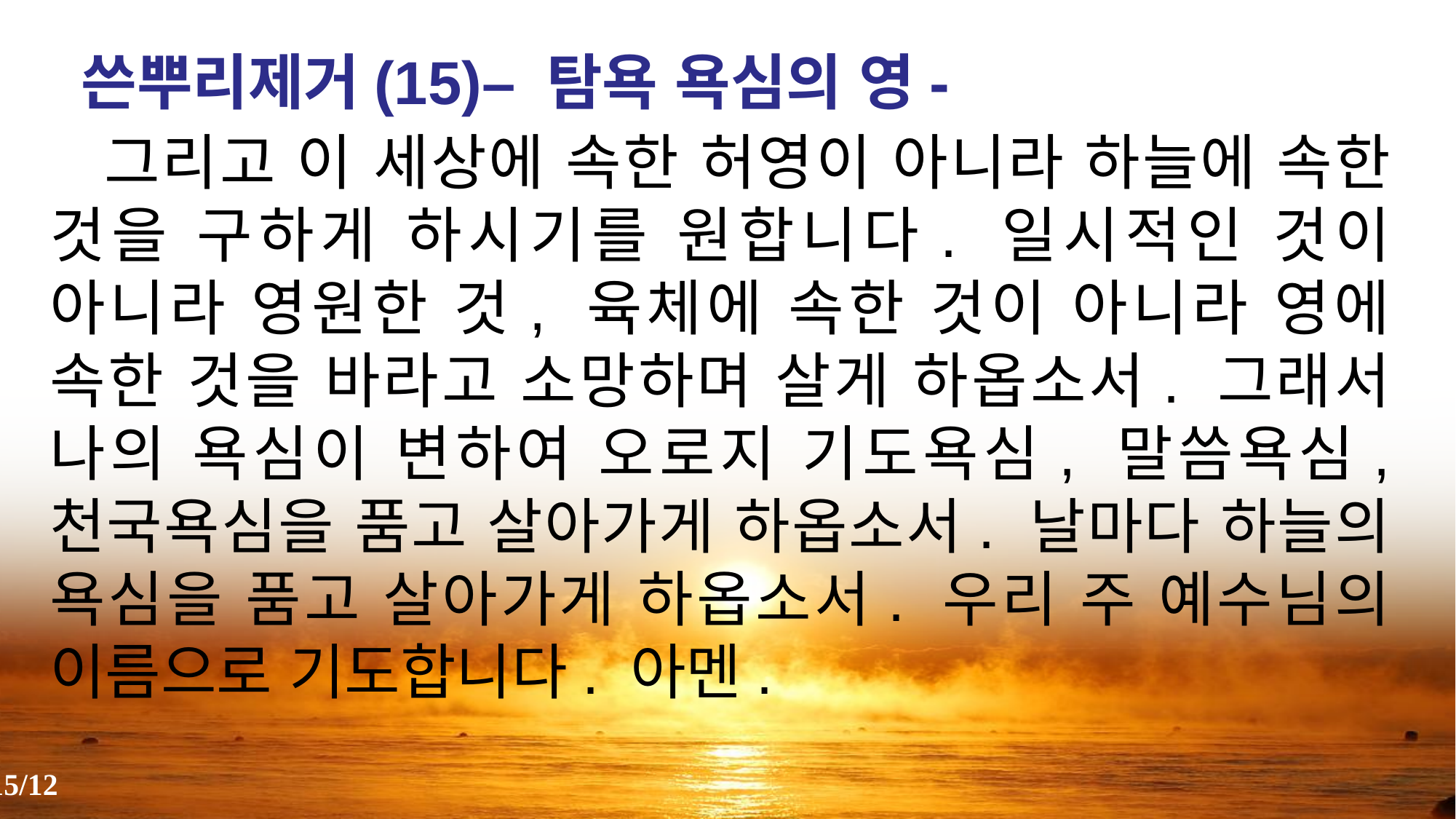

쓴뿌리제거(15)– 탐욕 욕심의 영-
  그리고 이 세상에 속한 허영이 아니라 하늘에 속한 것을 구하게 하시기를 원합니다. 일시적인 것이 아니라 영원한 것, 육체에 속한 것이 아니라 영에 속한 것을 바라고 소망하며 살게 하옵소서. 그래서 나의 욕심이 변하여 오로지 기도욕심, 말씀욕심, 천국욕심을 품고 살아가게 하옵소서. 날마다 하늘의 욕심을 품고 살아가게 하옵소서. 우리 주 예수님의 이름으로 기도합니다. 아멘.